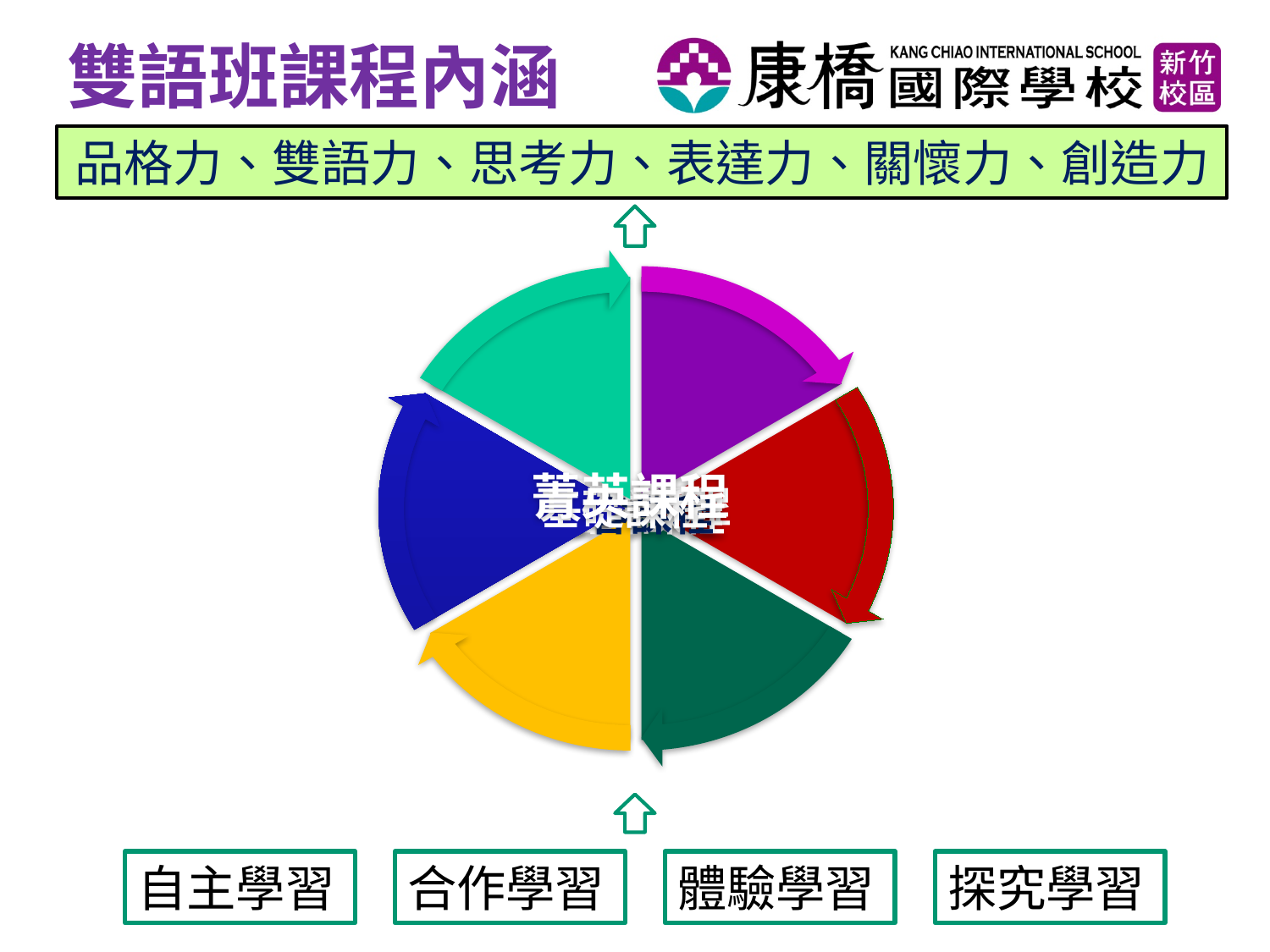

雙語班課程內涵
品格力、雙語力、思考力、表達力、關懷力、創造力

康橋Time
英文課程
活動課程
創客課程
基礎課程
菁英課程

自主學習
合作學習
體驗學習
探究學習